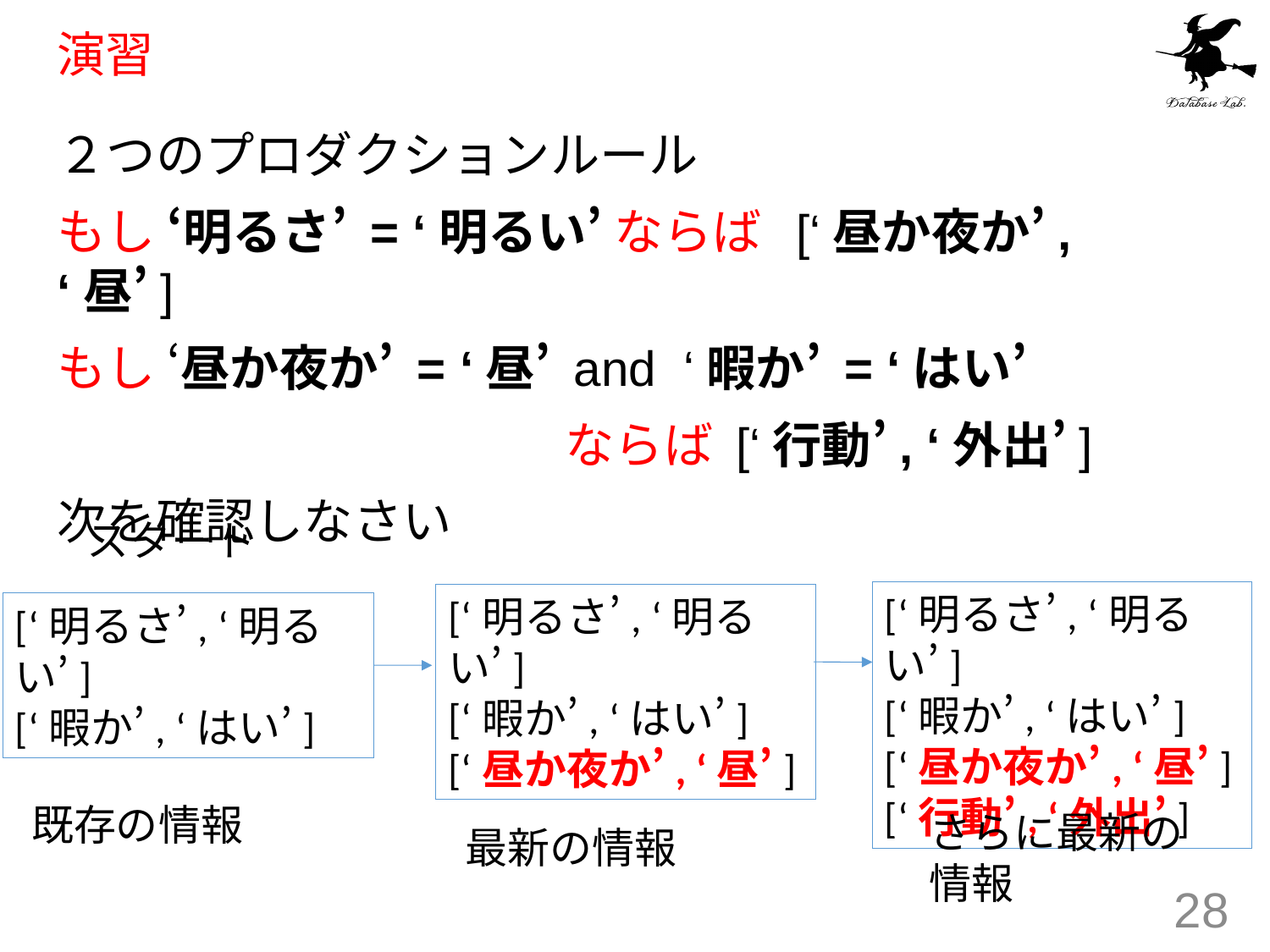

# 演習
２つのプロダクションルール
もし ‘明るさ’ = ‘明るい’ ならば  [‘昼か夜か’, ‘昼’]
もし ‘昼か夜か’ = ‘昼’ and  ‘暇か’ = ‘はい’
				ならば [‘行動’, ‘外出’]
次を確認しなさい
スタート
[‘明るさ’, ‘明るい’]
[‘暇か’, ‘はい’]
[‘昼か夜か’, ‘昼’]
[‘行動’, ‘外出’]
[‘明るさ’, ‘明るい’]
[‘暇か’, ‘はい’]
[‘昼か夜か’, ‘昼’]
[‘明るさ’, ‘明るい’]
[‘暇か’, ‘はい’]
既存の情報
さらに最新の
情報
最新の情報
28